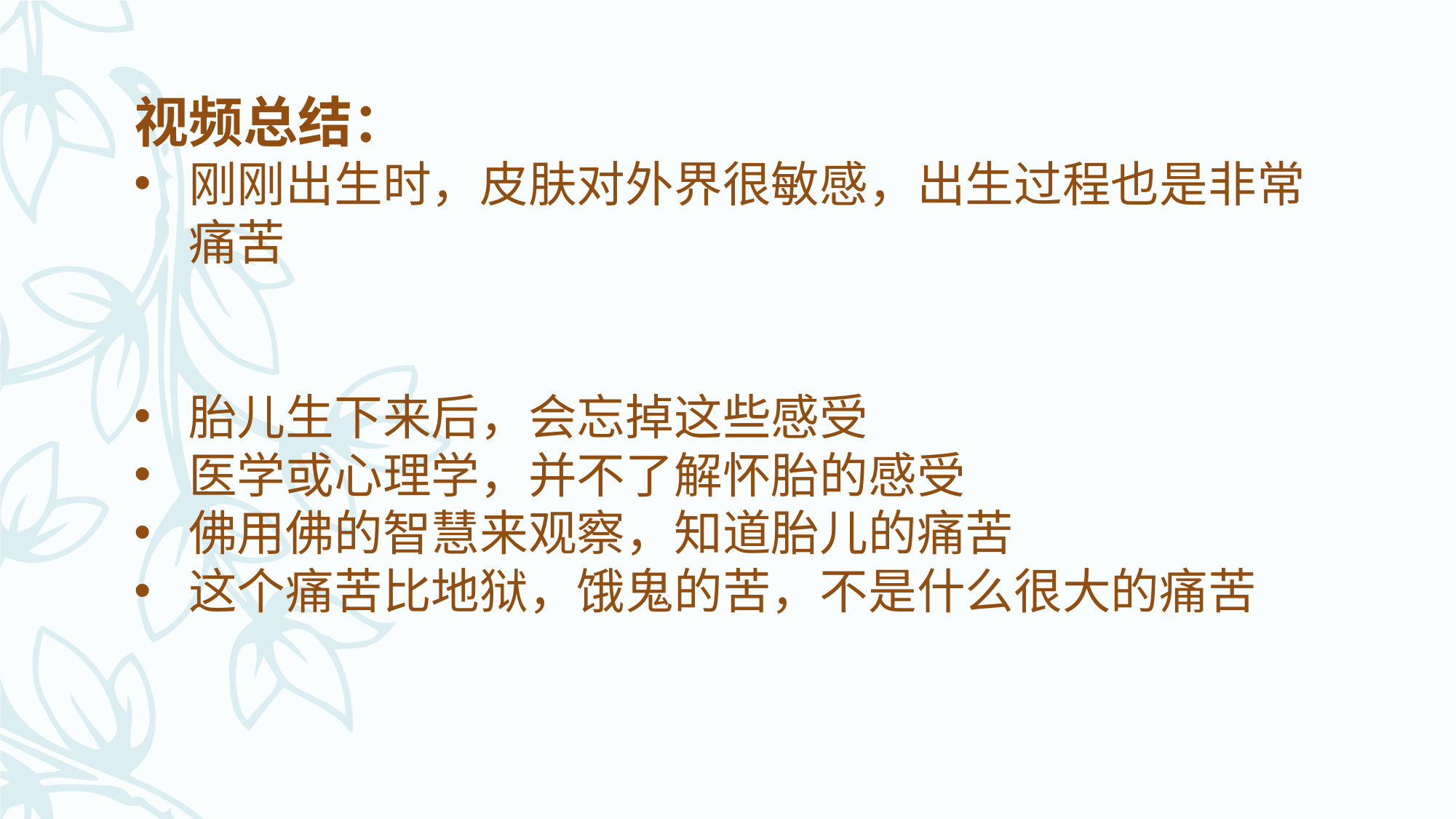

视频总结：
刚刚出生时，皮肤对外界很敏感，出生过程也是非常痛苦

胎儿生下来后，会忘掉这些感受
医学或心理学，并不了解怀胎的感受
佛用佛的智慧来观察，知道胎儿的痛苦
这个痛苦比地狱，饿鬼的苦，不是什么很大的痛苦